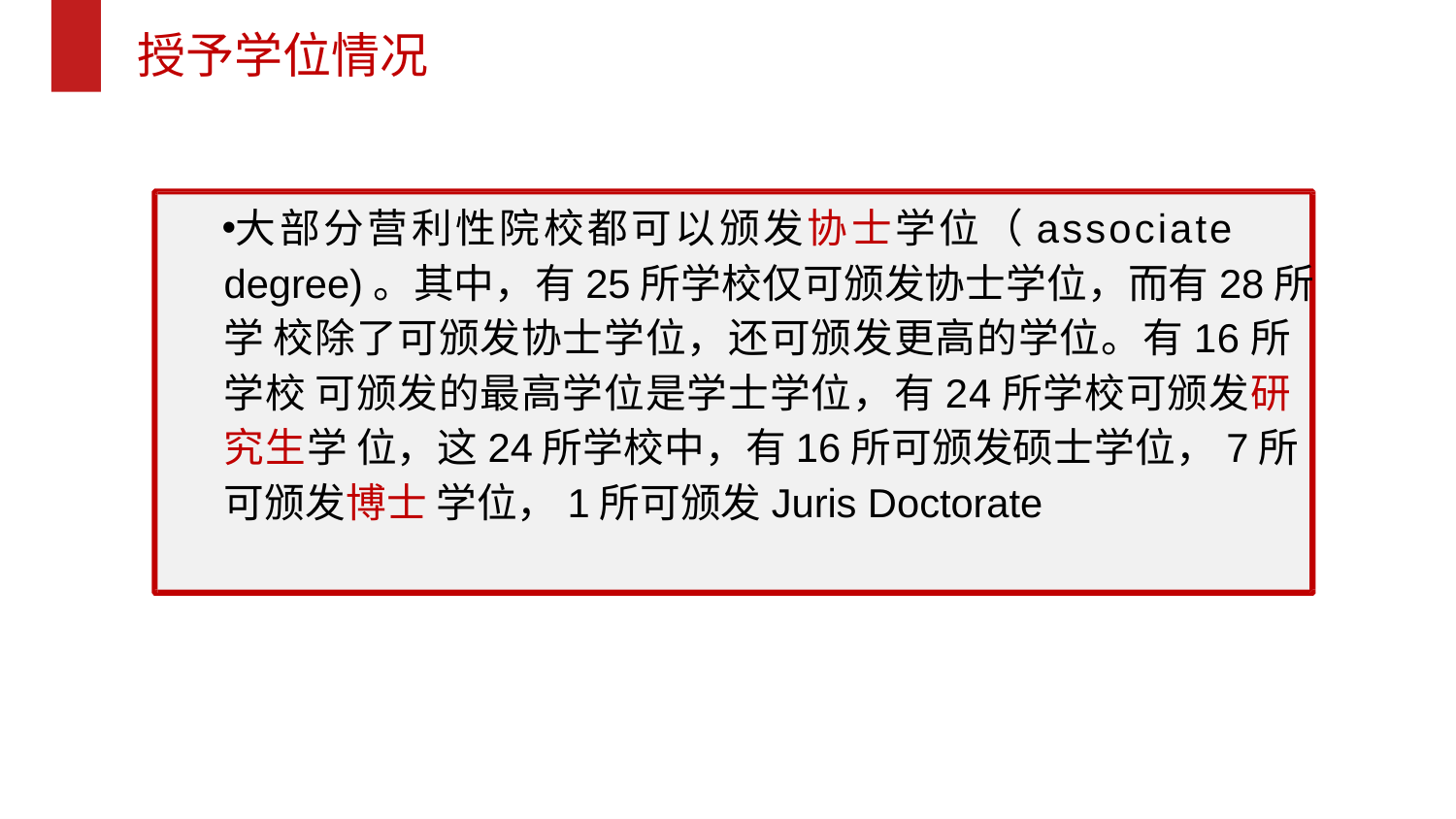

# 授予学位情况

大部分营利性院校都可以颁发协士学位（associate  degree)。其中，有25所学校仅可颁发协士学位，而有28所学 校除了可颁发协士学位，还可颁发更高的学位。有16所学校 可颁发的最高学位是学士学位，有24所学校可颁发研究生学 位，这24所学校中，有16所可颁发硕士学位，7所可颁发博士 学位，1所可颁发Juris Doctorate